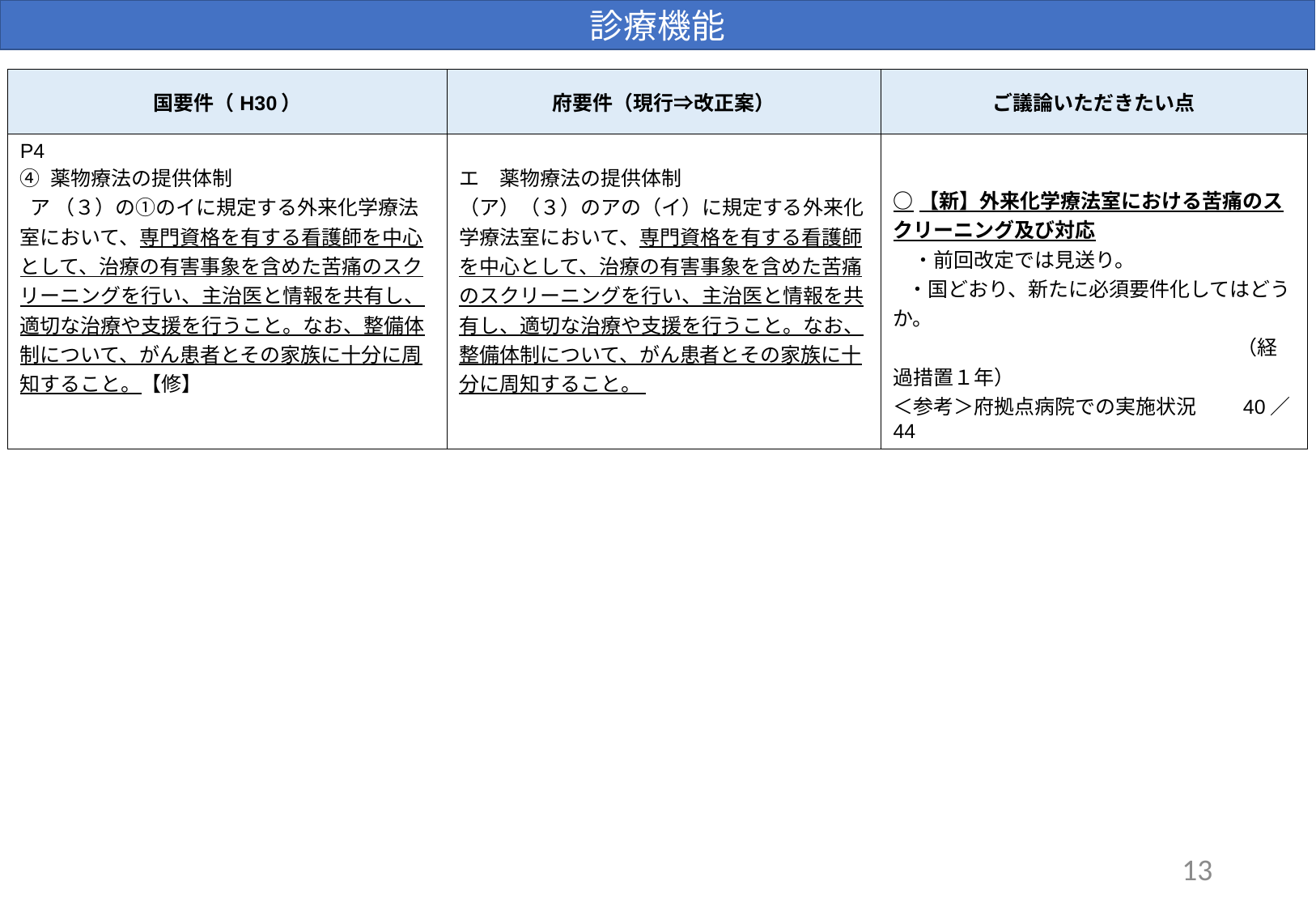

診療機能
| 国要件（H30） | 府要件（現行⇒改正案） | ご議論いただきたい点 |
| --- | --- | --- |
| P4 ④ 薬物療法の提供体制 ア （３）の①のイに規定する外来化学療法室において、専門資格を有する看護師を中心として、治療の有害事象を含めた苦痛のスクリーニングを行い、主治医と情報を共有し、適切な治療や支援を行うこと。なお、整備体制について、がん患者とその家族に十分に周知すること。【修】 | エ　薬物療法の提供体制 （ア）（３）のアの（イ）に規定する外来化学療法室において、専門資格を有する看護師を中心として、治療の有害事象を含めた苦痛のスクリーニングを行い、主治医と情報を共有し、適切な治療や支援を行うこと。なお、整備体制について、がん患者とその家族に十分に周知すること。 | ○【新】外来化学療法室における苦痛のスクリーニング及び対応 　・前回改定では見送り。 ・国どおり、新たに必須要件化してはどうか。 　　　　　　　　　　　　　　　　　（経過措置１年） ＜参考＞府拠点病院での実施状況　　40／44 |
13